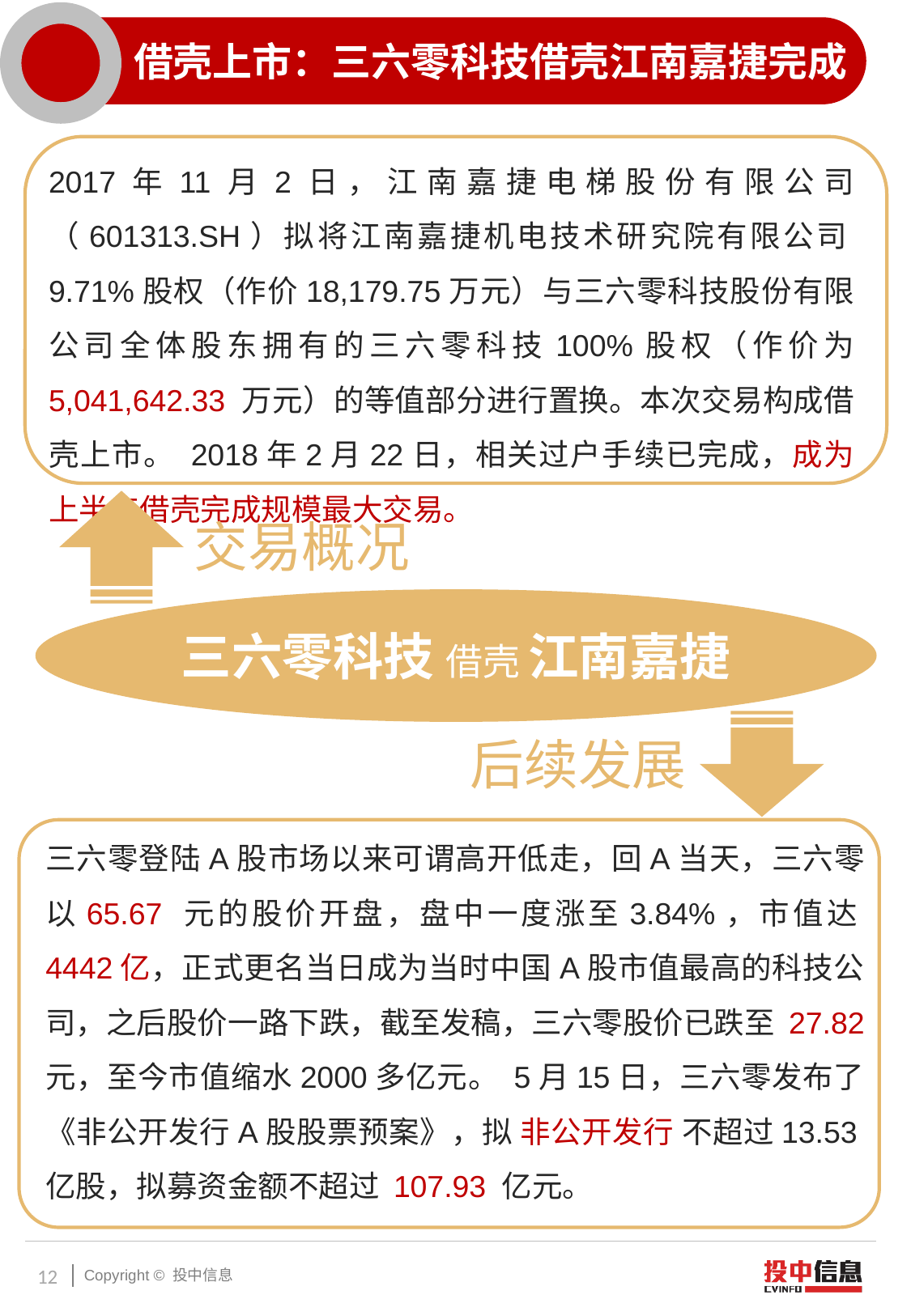

# 借壳上市：三六零科技借壳江南嘉捷完成

2017年11月2日，江南嘉捷电梯股份有限公司（601313.SH）拟将江南嘉捷机电技术研究院有限公司9.71%股权（作价18,179.75万元）与三六零科技股份有限公司全体股东拥有的三六零科技100%股权（作价为 5,041,642.33 万元）的等值部分进行置换。本次交易构成借壳上市。 2018年2月22日，相关过户手续已完成，成为上半年借壳完成规模最大交易。

交易概况
三六零科技 借壳 江南嘉捷

后续发展
三六零登陆A股市场以来可谓高开低走，回A当天，三六零以65.67 元的股价开盘，盘中一度涨至3.84%，市值达4442亿，正式更名当日成为当时中国A股市值最高的科技公司，之后股价一路下跌，截至发稿，三六零股价已跌至 27.82 元，至今市值缩水2000多亿元。 5月15日，三六零发布了《非公开发行A股股票预案》，拟 非公开发行 不超过13.53亿股，拟募资金额不超过 107.93 亿元。

12